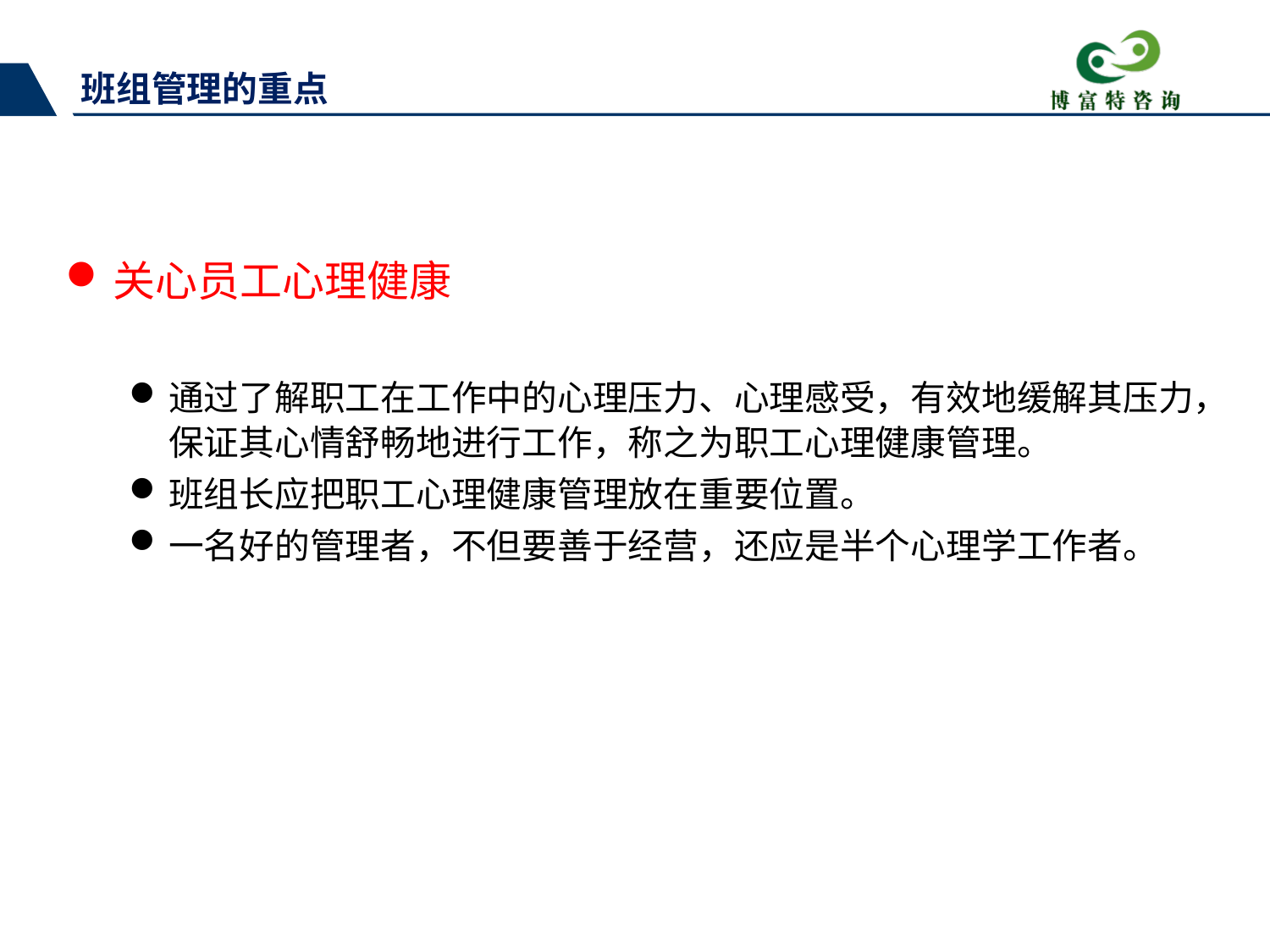

班组管理的重点

关心员工心理健康

通过了解职工在工作中的心理压力、心理感受，有效地缓解其压力，保证其心情舒畅地进行工作，称之为职工心理健康管理。
班组长应把职工心理健康管理放在重要位置。
一名好的管理者，不但要善于经营，还应是半个心理学工作者。
73